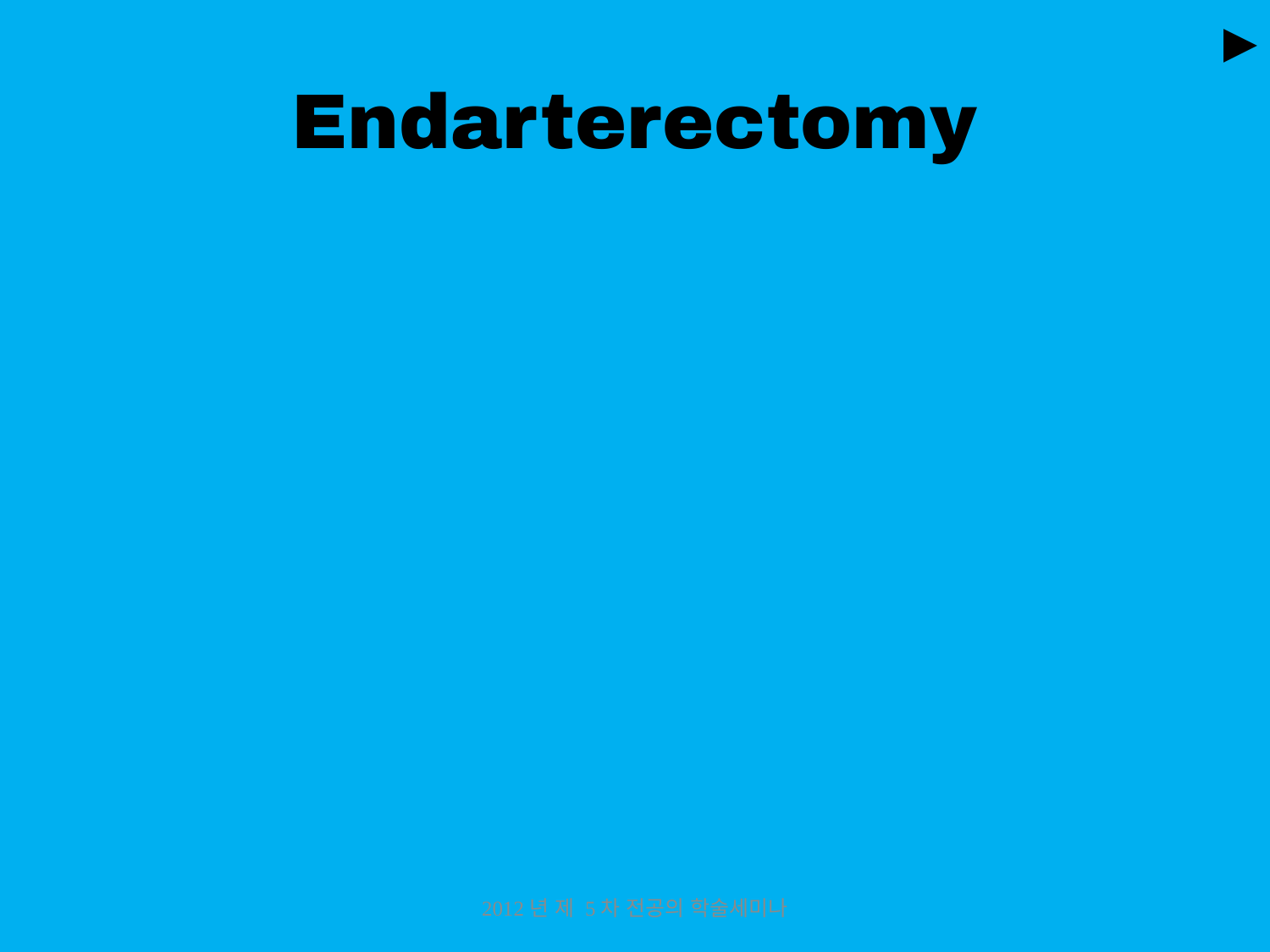

►
# Endarterectomy

2012년 제 5차 전공의 학술세미나